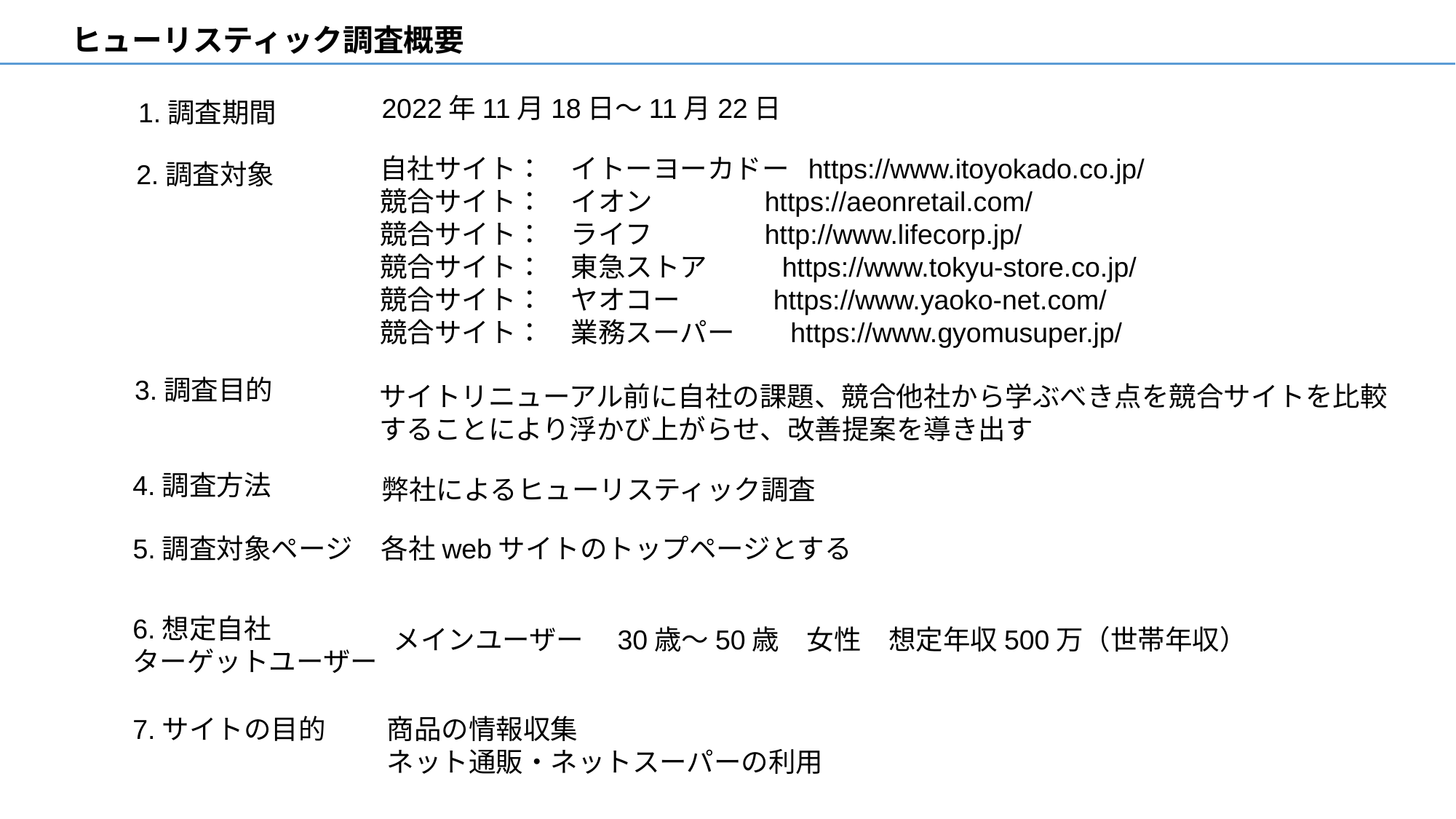

ヒューリスティック調査概要
2022年11月18日～11月22日
1.調査期間
自社サイト：　イトーヨーカドー  https://www.itoyokado.co.jp/
競合サイト：　イオン                 https://aeonretail.com/
競合サイト：　ライフ                 http://www.lifecorp.jp/
競合サイト：　東急ストア           https://www.tokyu-store.co.jp/
競合サイト：　ヤオコー              https://www.yaoko-net.com/
競合サイト：　業務スーパー        https://www.gyomusuper.jp/

2.調査対象
3.調査目的

サイトリニューアル前に自社の課題、競合他社から学ぶべき点を競合サイトを比較することにより浮かび上がらせ、改善提案を導き出す
4.調査方法

弊社によるヒューリスティック調査
5.調査対象ページ
各社webサイトのトップページとする
6.想定自社
ターゲットユーザー
メインユーザー　30歳～50歳　女性　想定年収500万（世帯年収）
7.サイトの目的
商品の情報収集
ネット通販・ネットスーパーの利用